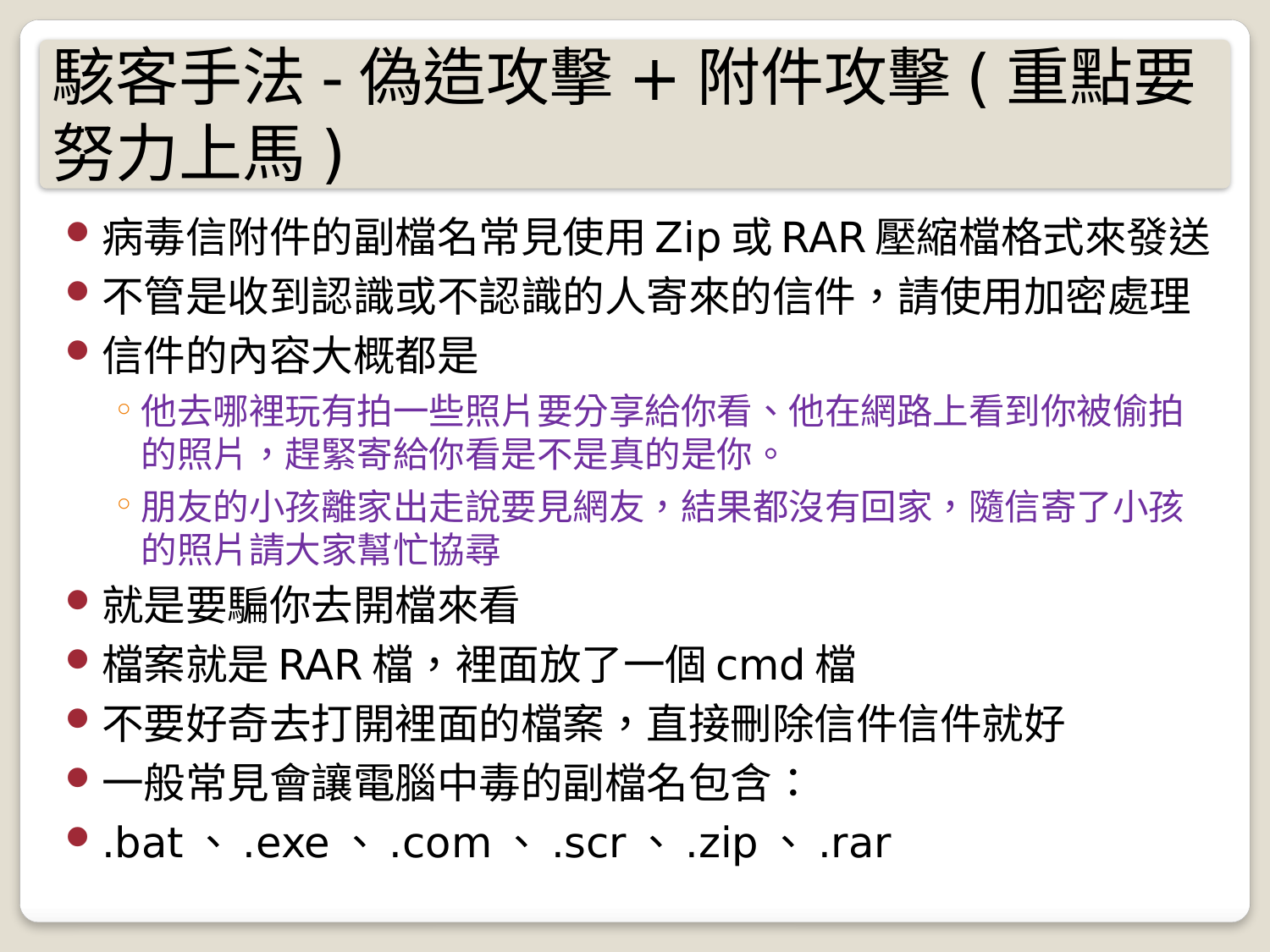

# 駭客手法-偽造攻擊+附件攻擊(重點要努力上馬)
病毒信附件的副檔名常見使用Zip或RAR壓縮檔格式來發送
不管是收到認識或不認識的人寄來的信件，請使用加密處理
信件的內容大概都是
他去哪裡玩有拍一些照片要分享給你看、他在網路上看到你被偷拍的照片，趕緊寄給你看是不是真的是你。
朋友的小孩離家出走說要見網友，結果都沒有回家，隨信寄了小孩的照片請大家幫忙協尋
就是要騙你去開檔來看
檔案就是RAR檔，裡面放了一個cmd檔
不要好奇去打開裡面的檔案，直接刪除信件信件就好
一般常見會讓電腦中毒的副檔名包含：
.bat、.exe、.com、.scr、.zip、.rar